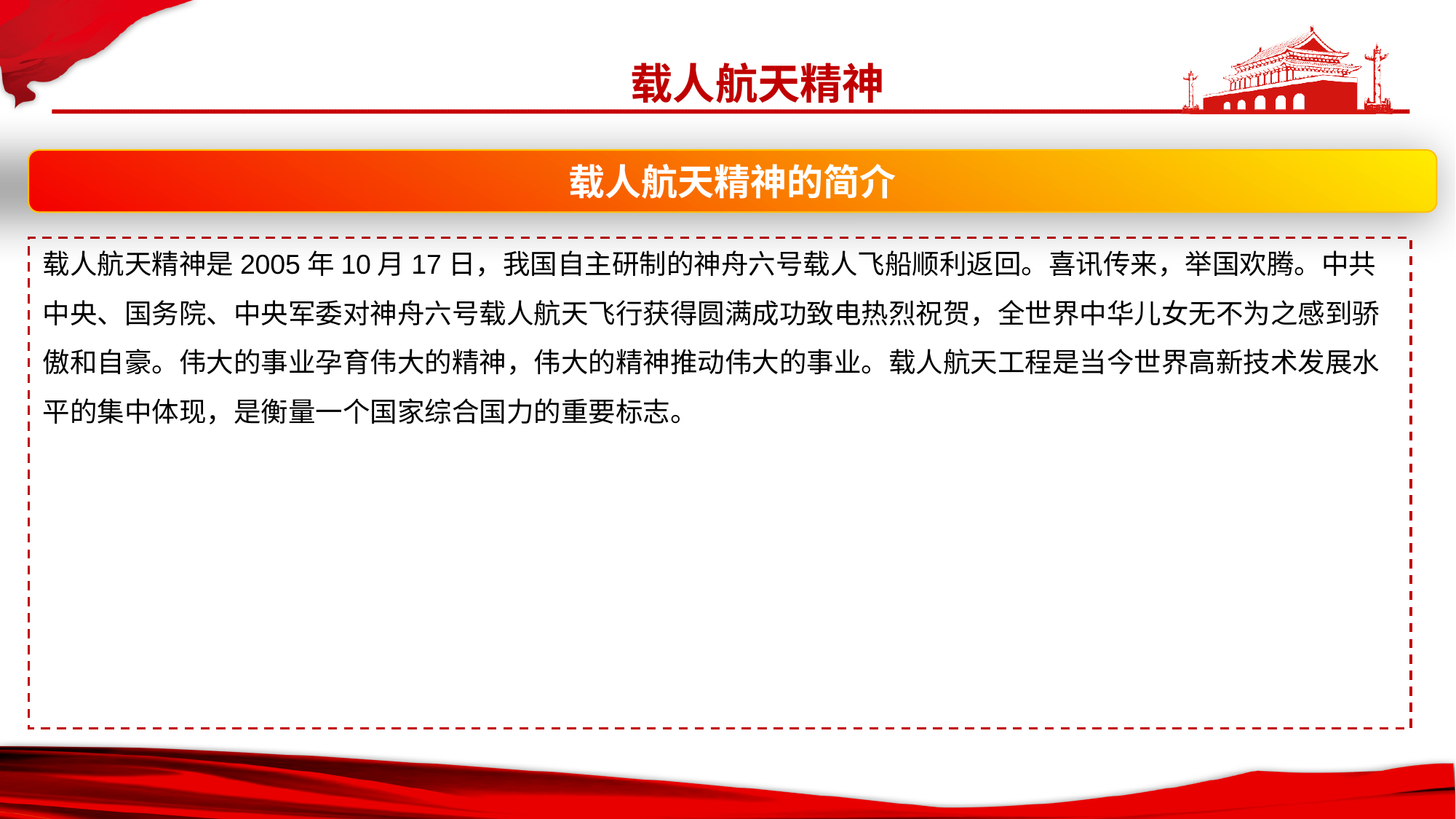

载人航天精神
载人航天精神的简介
载人航天精神是2005年10月17日，我国自主研制的神舟六号载人飞船顺利返回。喜讯传来，举国欢腾。中共中央、国务院、中央军委对神舟六号载人航天飞行获得圆满成功致电热烈祝贺，全世界中华儿女无不为之感到骄傲和自豪。伟大的事业孕育伟大的精神，伟大的精神推动伟大的事业。载人航天工程是当今世界高新技术发展水平的集中体现，是衡量一个国家综合国力的重要标志。